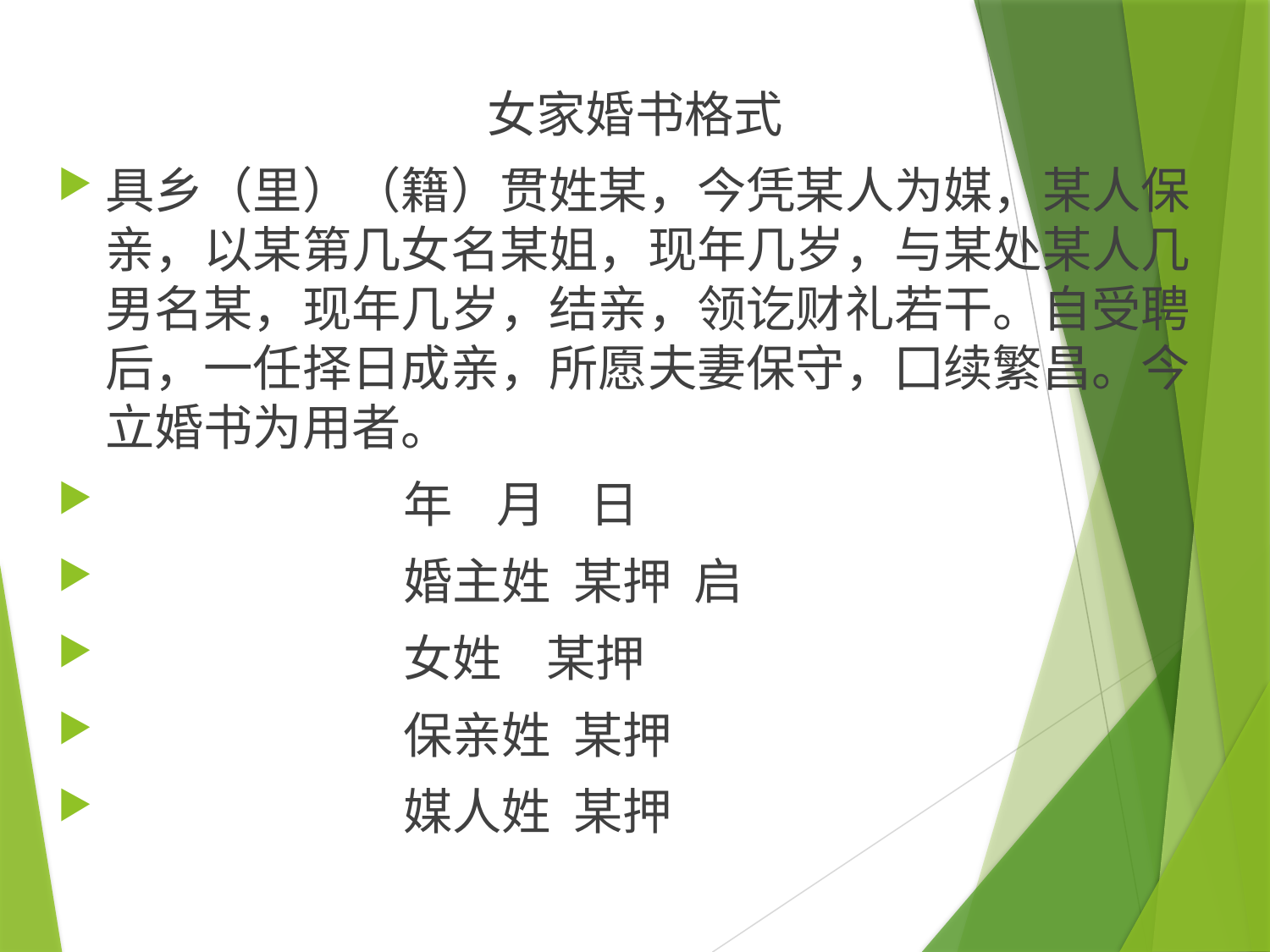

女家婚书格式
具乡（里）（籍）贯姓某，今凭某人为媒，某人保亲，以某第几女名某姐，现年几岁，与某处某人几男名某，现年几岁，结亲，领讫财礼若干。自受聘后，一任择日成亲，所愿夫妻保守，囗续繁昌。今立婚书为用者。
                          年    月    日
                          婚主姓  某押  启
                          女姓    某押
                          保亲姓  某押
                          媒人姓  某押